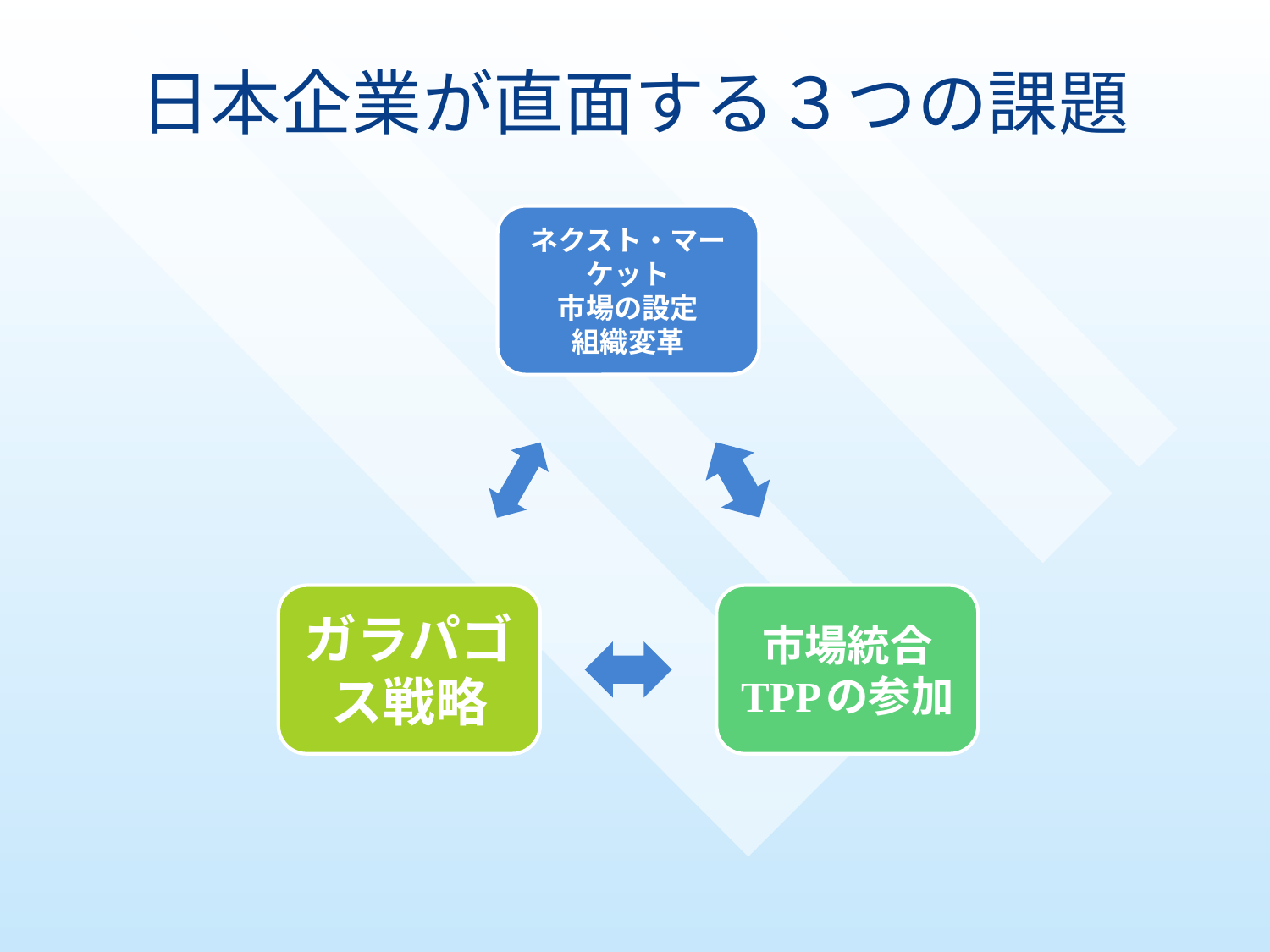

# 日本企業が直面する３つの課題
ネクスト・マーケット
市場の設定
組織変革
市場統合
TPPの参加
ガラパゴス戦略